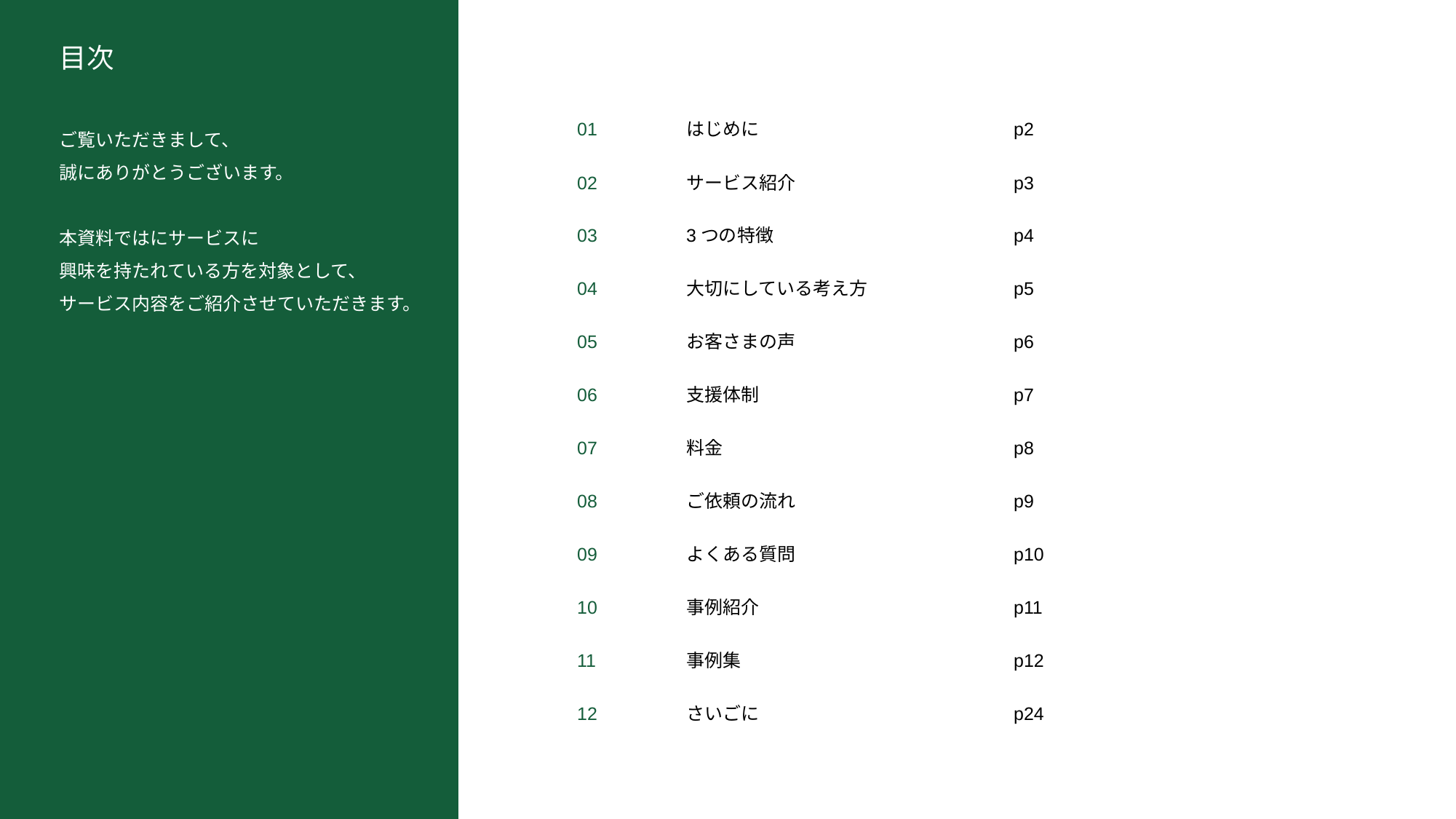

目次
01	はじめに			p2
02	サービス紹介		p3
03	3つの特徴			p4
04	大切にしている考え方		p5
05	お客さまの声		p6
06	支援体制			p7
07	料金			p8
08	ご依頼の流れ		p9
09	よくある質問		p10
10	事例紹介			p11
11	事例集			p12
12	さいごに			p24
ご覧いただきまして、
誠にありがとうございます。

本資料ではにサービスに
興味を持たれている方を対象として、
サービス内容をご紹介させていただきます。